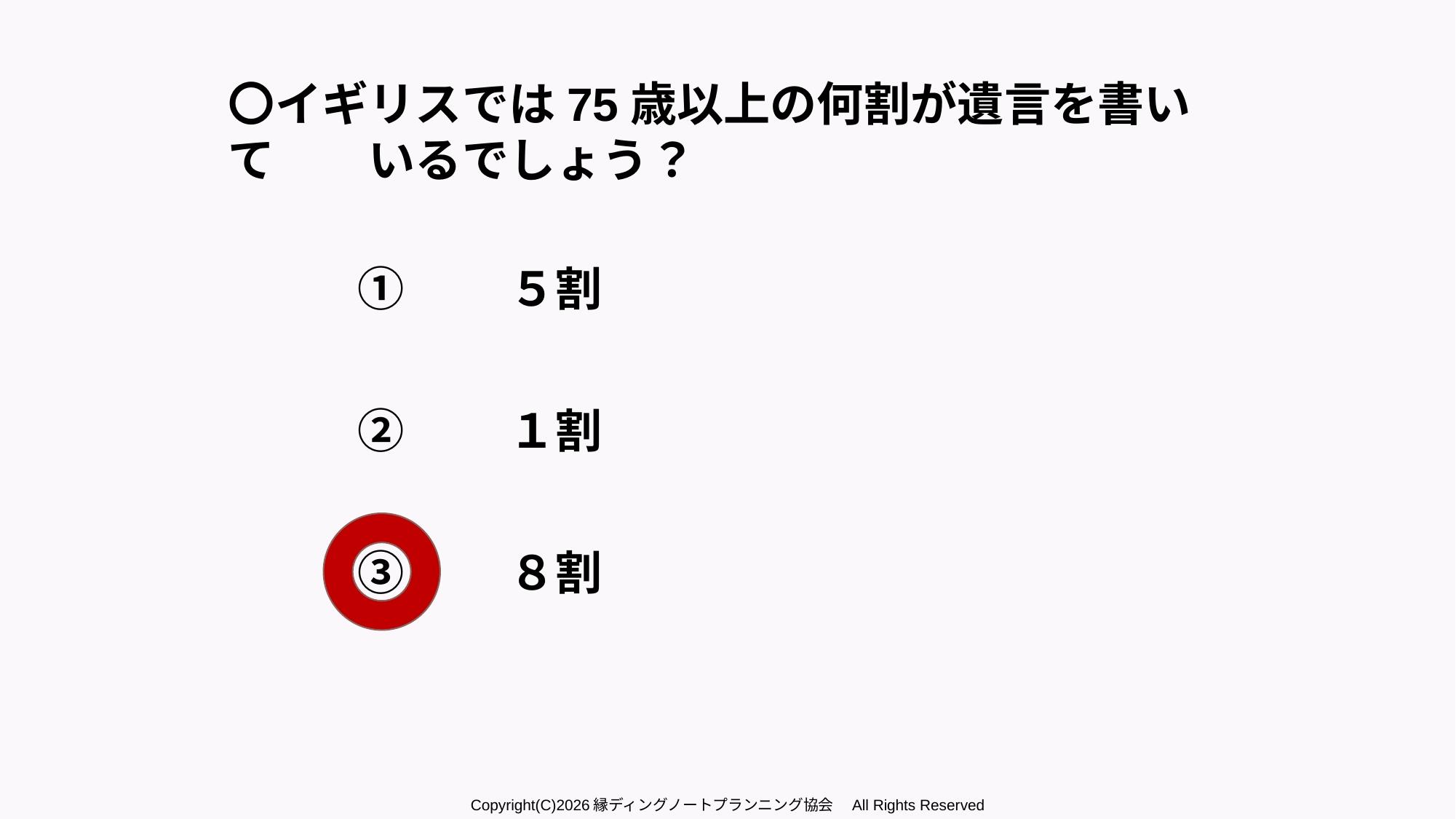

〇イギリスでは75歳以上の何割が遺言を書いて　　いるでしょう？
①　　５割
②　　１割

③　　８割
Copyright(C)2026縁ディングノートプランニング協会　All Rights Reserved